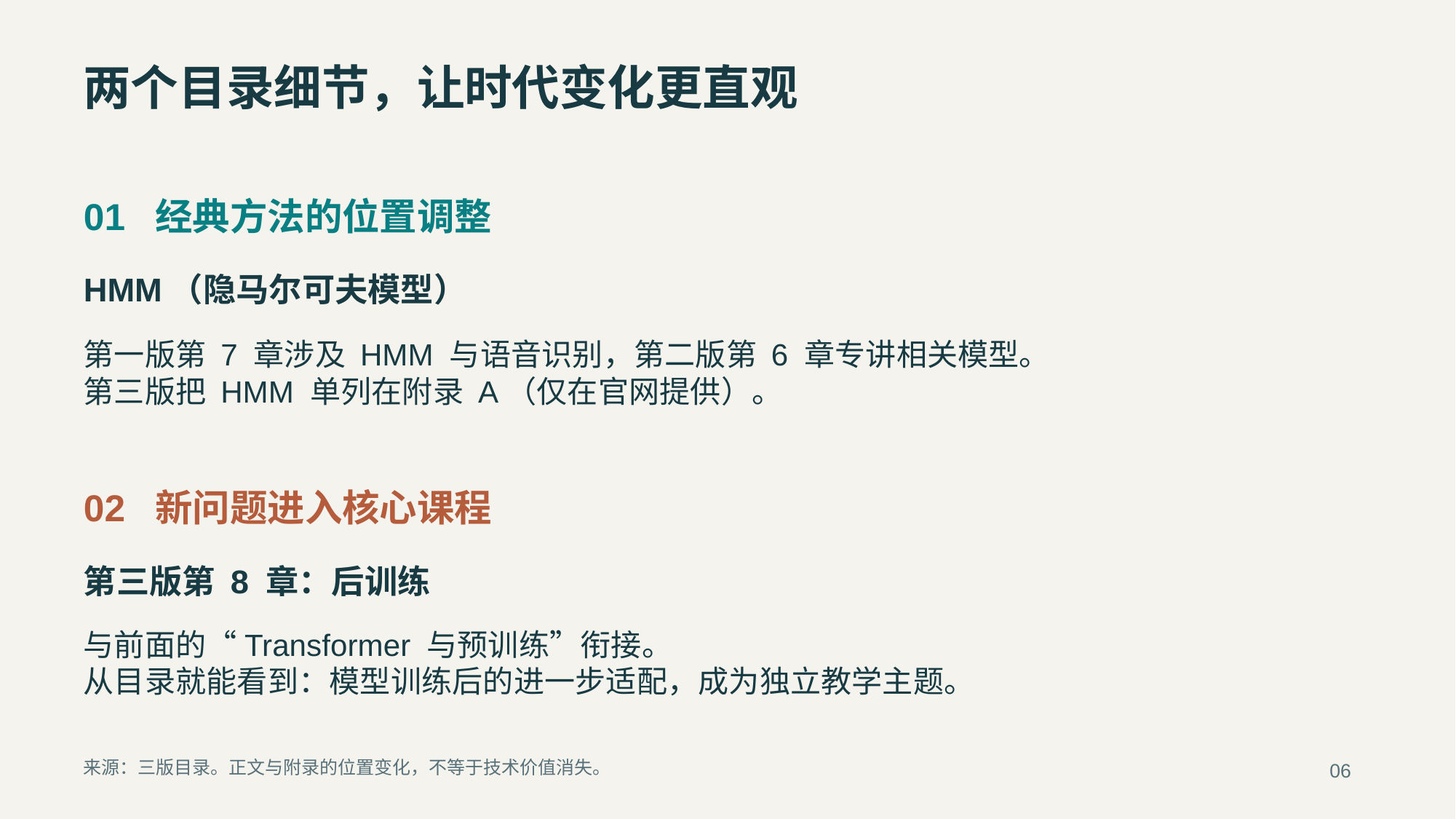

两个目录细节，让时代变化更直观
01  经典方法的位置调整
HMM（隐马尔可夫模型）
第一版第 7 章涉及 HMM 与语音识别，第二版第 6 章专讲相关模型。
第三版把 HMM 单列在附录 A（仅在官网提供）。
02  新问题进入核心课程
第三版第 8 章：后训练
与前面的“Transformer 与预训练”衔接。
从目录就能看到：模型训练后的进一步适配，成为独立教学主题。
来源：三版目录。正文与附录的位置变化，不等于技术价值消失。
06